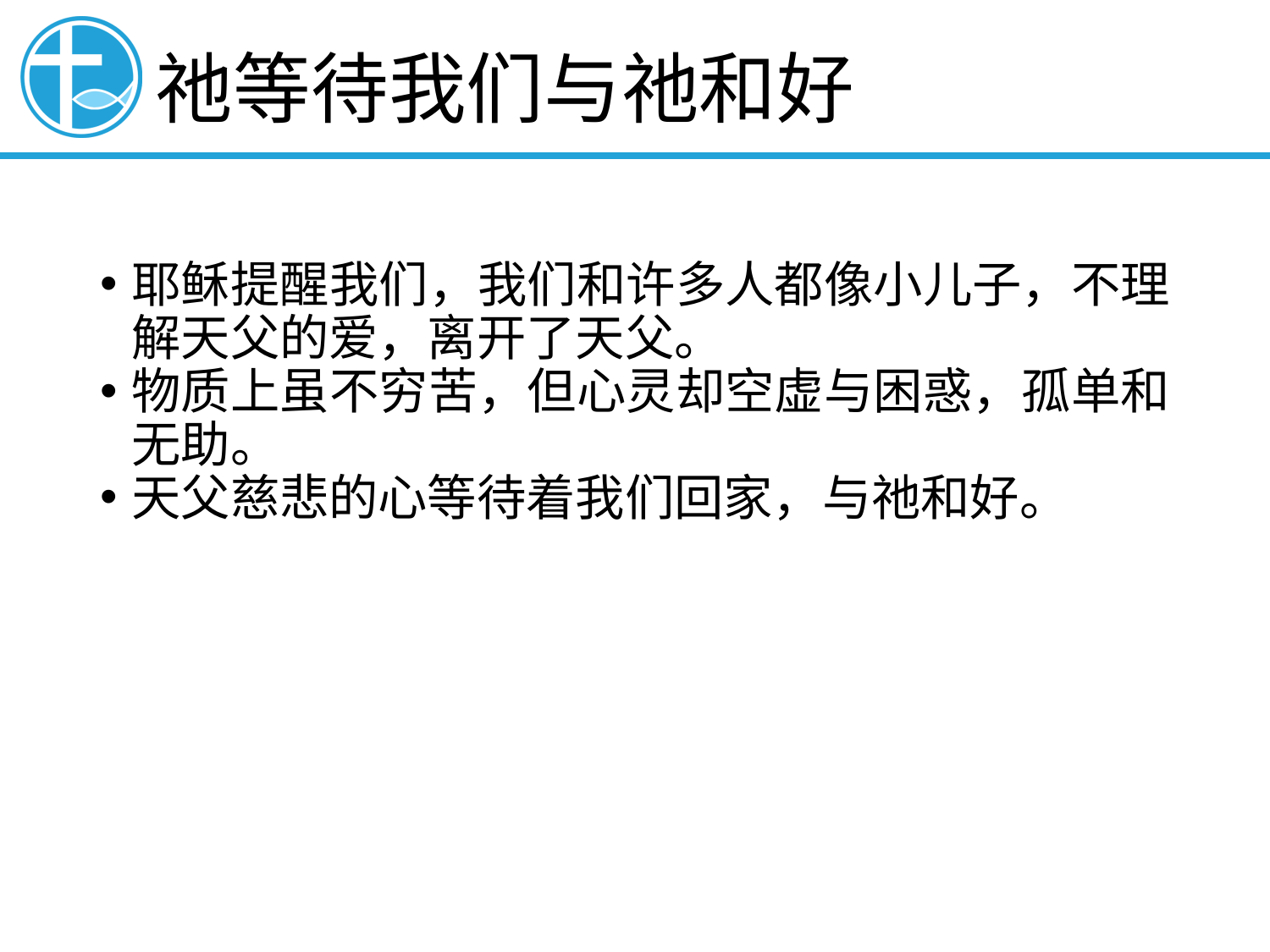

# 祂等待我们与祂和好
耶稣提醒我们，我们和许多人都像小儿子，不理解天父的爱，离开了天父。
物质上虽不穷苦，但心灵却空虚与困惑，孤单和无助。
天父慈悲的心等待着我们回家，与祂和好。